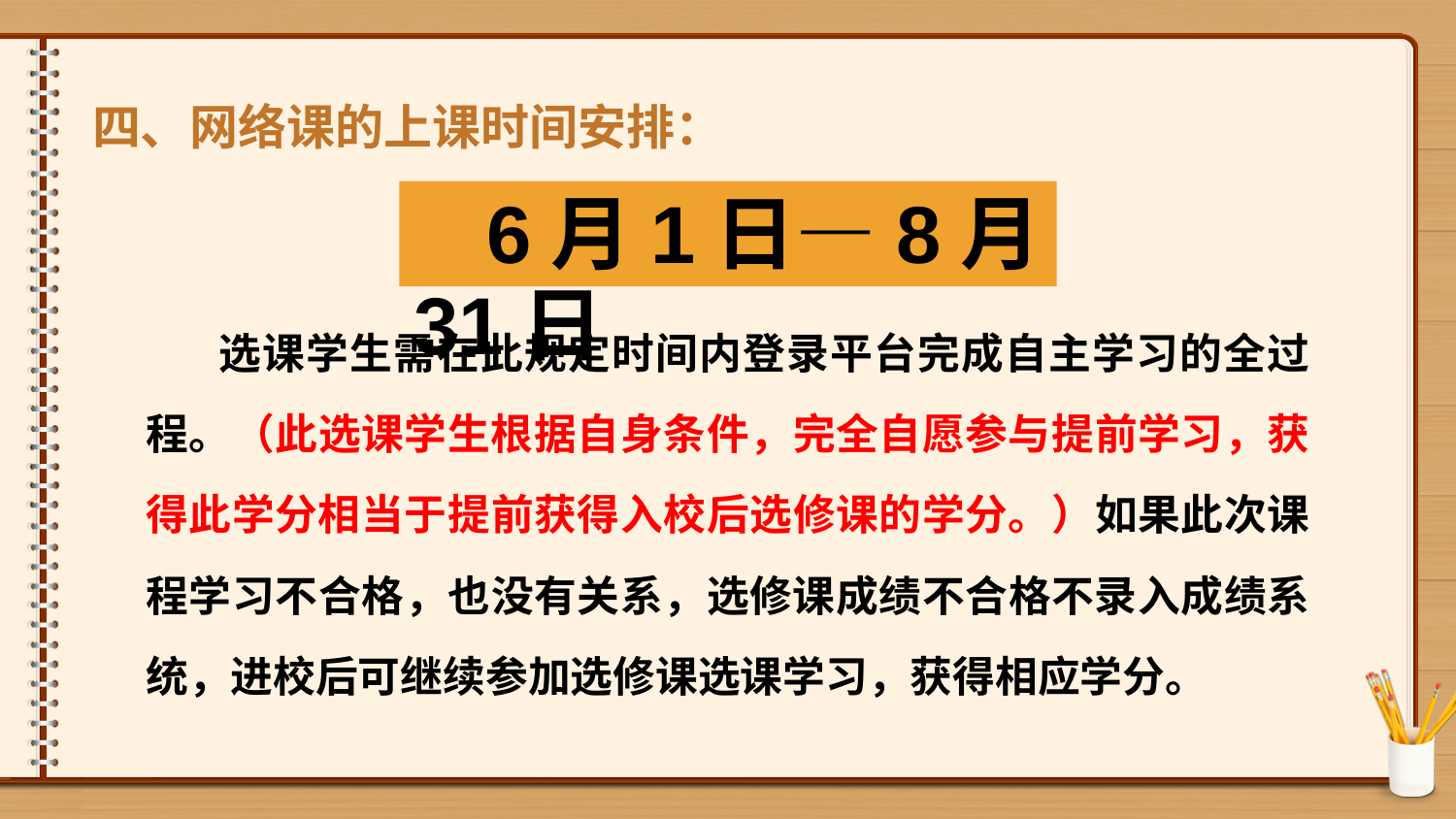

四、网络课的上课时间安排：
6月1日—8月31日
选课学生需在此规定时间内登录平台完成自主学习的全过程。（此选课学生根据自身条件，完全自愿参与提前学习，获得此学分相当于提前获得入校后选修课的学分。）如果此次课程学习不合格，也没有关系，选修课成绩不合格不录入成绩系统，进校后可继续参加选修课选课学习，获得相应学分。